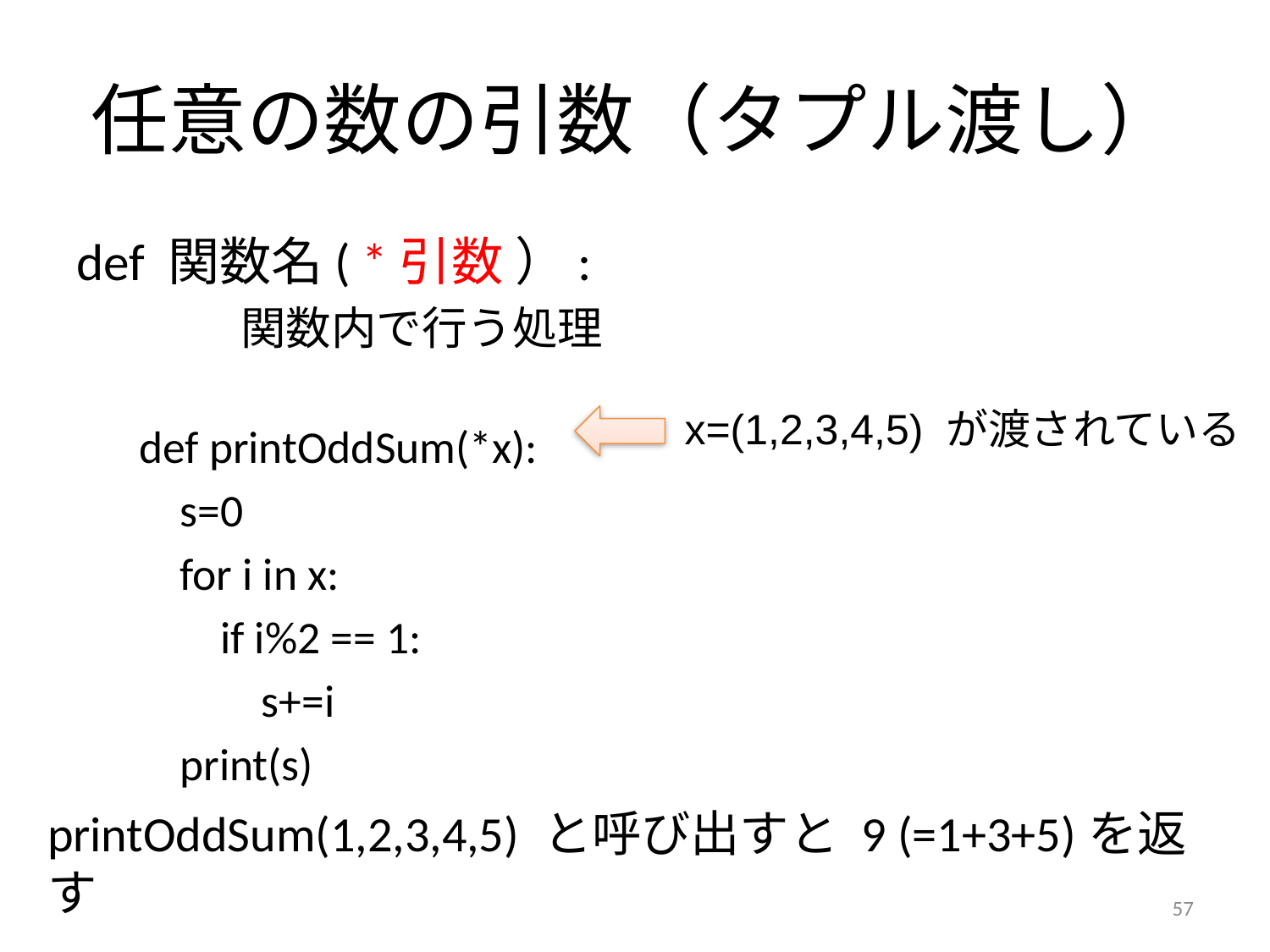

# 任意の数の引数（タプル渡し）
def 関数名( *引数 ）:
         関数内で行う処理
def printOddSum(*x):
    s=0
    for i in x:
        if i%2 == 1:
            s+=i
    print(s)
x=(1,2,3,4,5) が渡されている

printOddSum(1,2,3,4,5) と呼び出すと 9 (=1+3+5)を返す
57